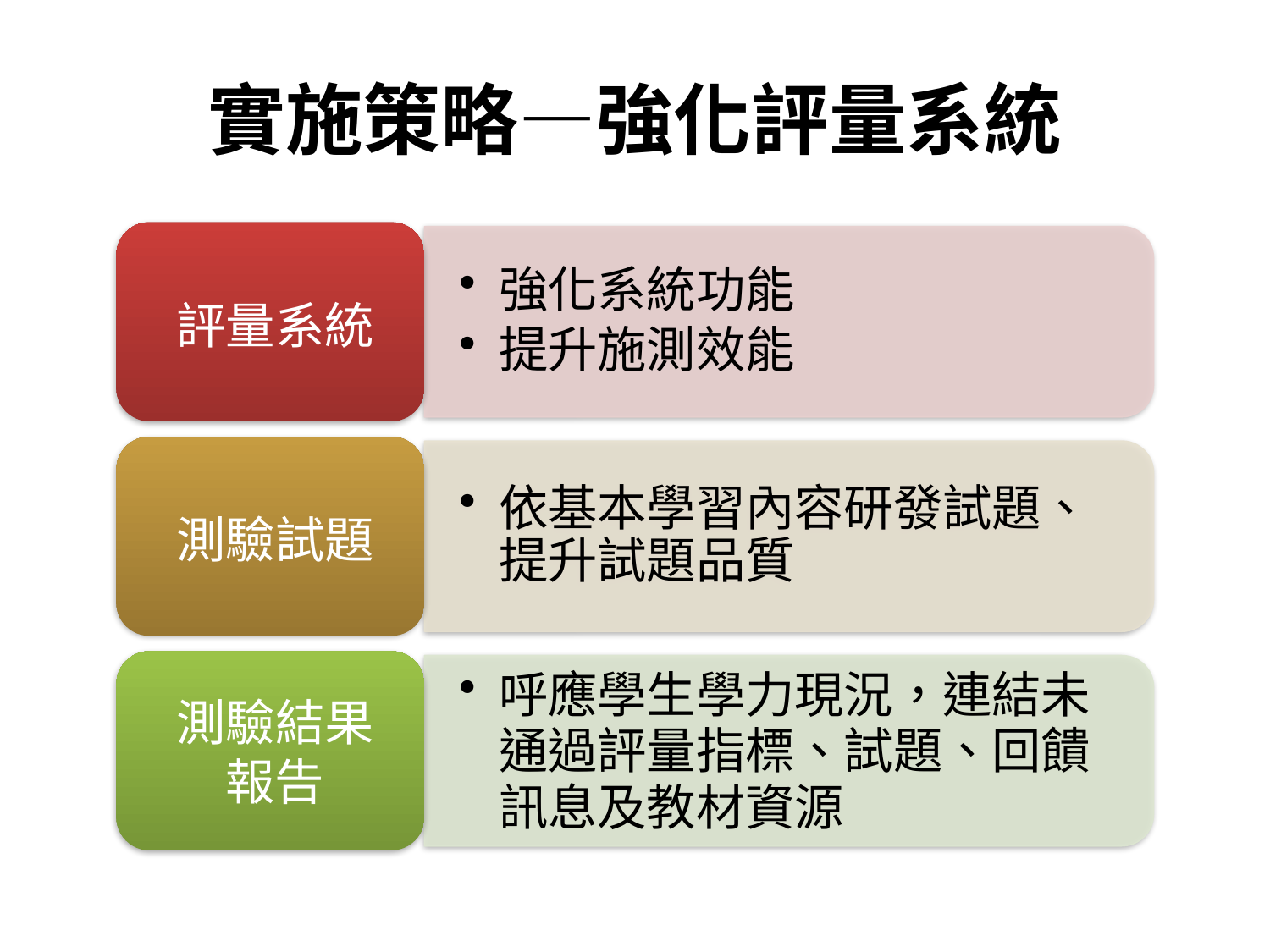

# 實施策略—強化評量系統
強化系統功能
提升施測效能
評量系統
依基本學習內容研發試題、提升試題品質
測驗試題
呼應學生學力現況，連結未通過評量指標、試題、回饋訊息及教材資源
測驗結果
報告